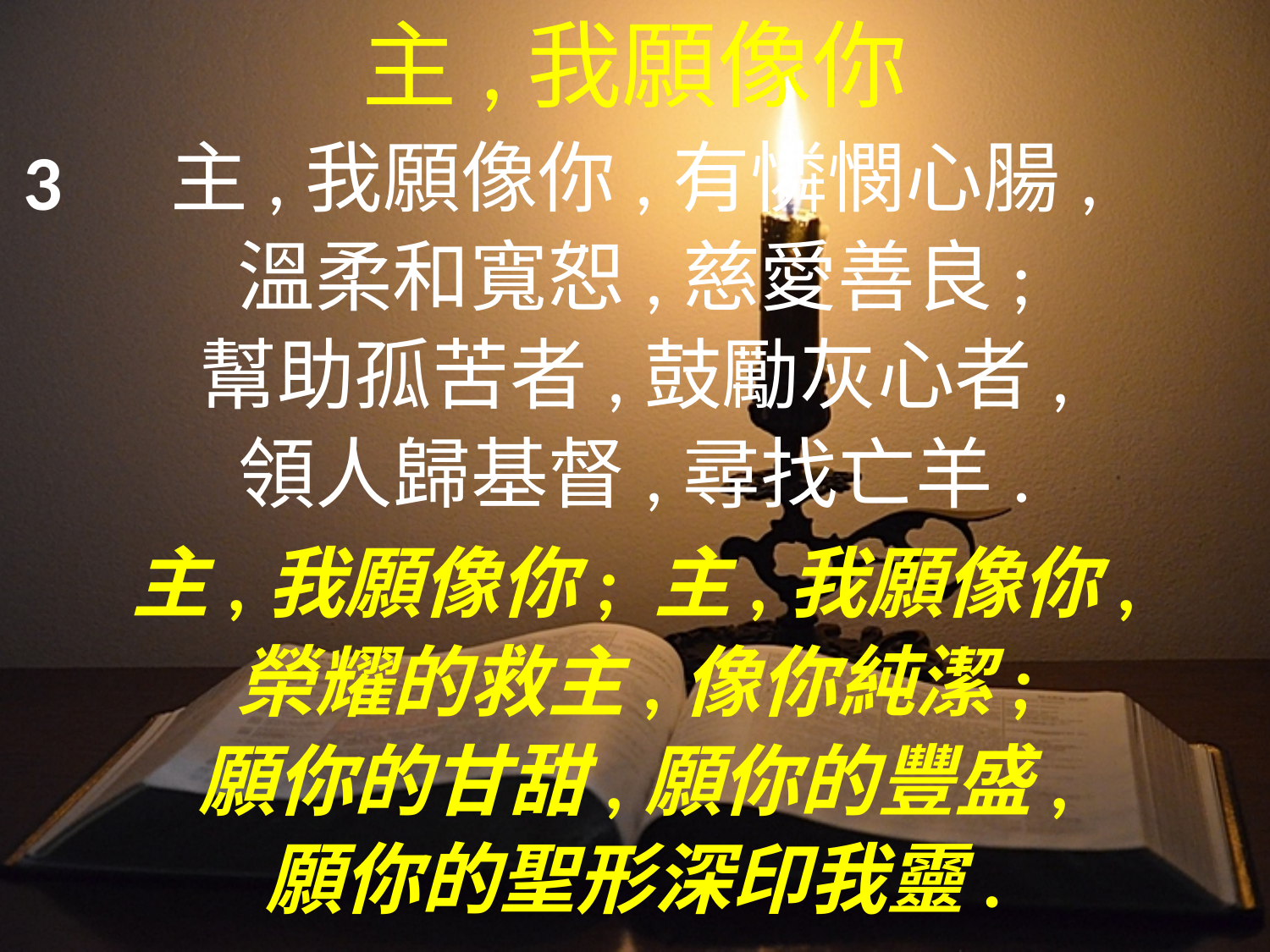

主,我願像你
主,我願像你,有憐憫心腸,
溫柔和寬恕,慈愛善良;
幫助孤苦者,鼓勵灰心者,
領人歸基督,尋找亡羊.
主,我願像你; 主,我願像你,
榮耀的救主,像你純潔;
願你的甘甜,願你的豐盛,
願你的聖形深印我靈.

主，我願像你，謙遜俯就人，忍耐且勇敢，聖潔柔順；
遇苦待辱罵，能逆來順受，寧自受痛苦，使人得救。
主，我願像你，聽我懇求聲，以愛與聖靈充滿我心；
使我作聖殿，合乎你居住，更使我生命配居天府。
副歌：主，我願像你，主，我願像你，榮耀的救主，像你純潔；
　　　願你的甘甜，願你的豐盛，願你的聖形深印我靈。
3